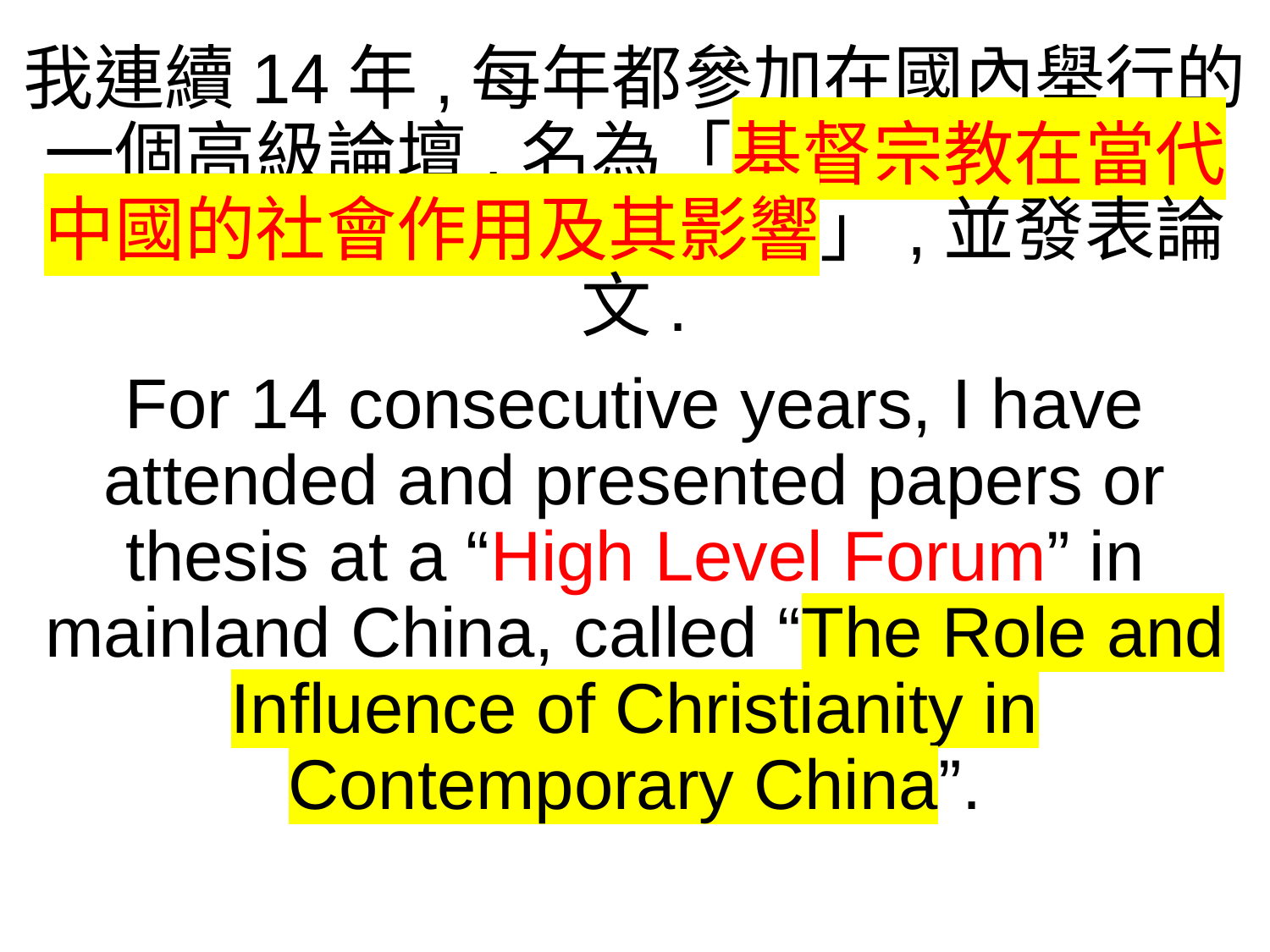

我連續14年,每年都參加在國內舉行的一個高級論壇,名為「基督宗教在當代中國的社會作用及其影響」,並發表論文.
For 14 consecutive years, I have attended and presented papers or thesis at a “High Level Forum” in mainland China, called “The Role and Influence of Christianity in Contemporary China”.